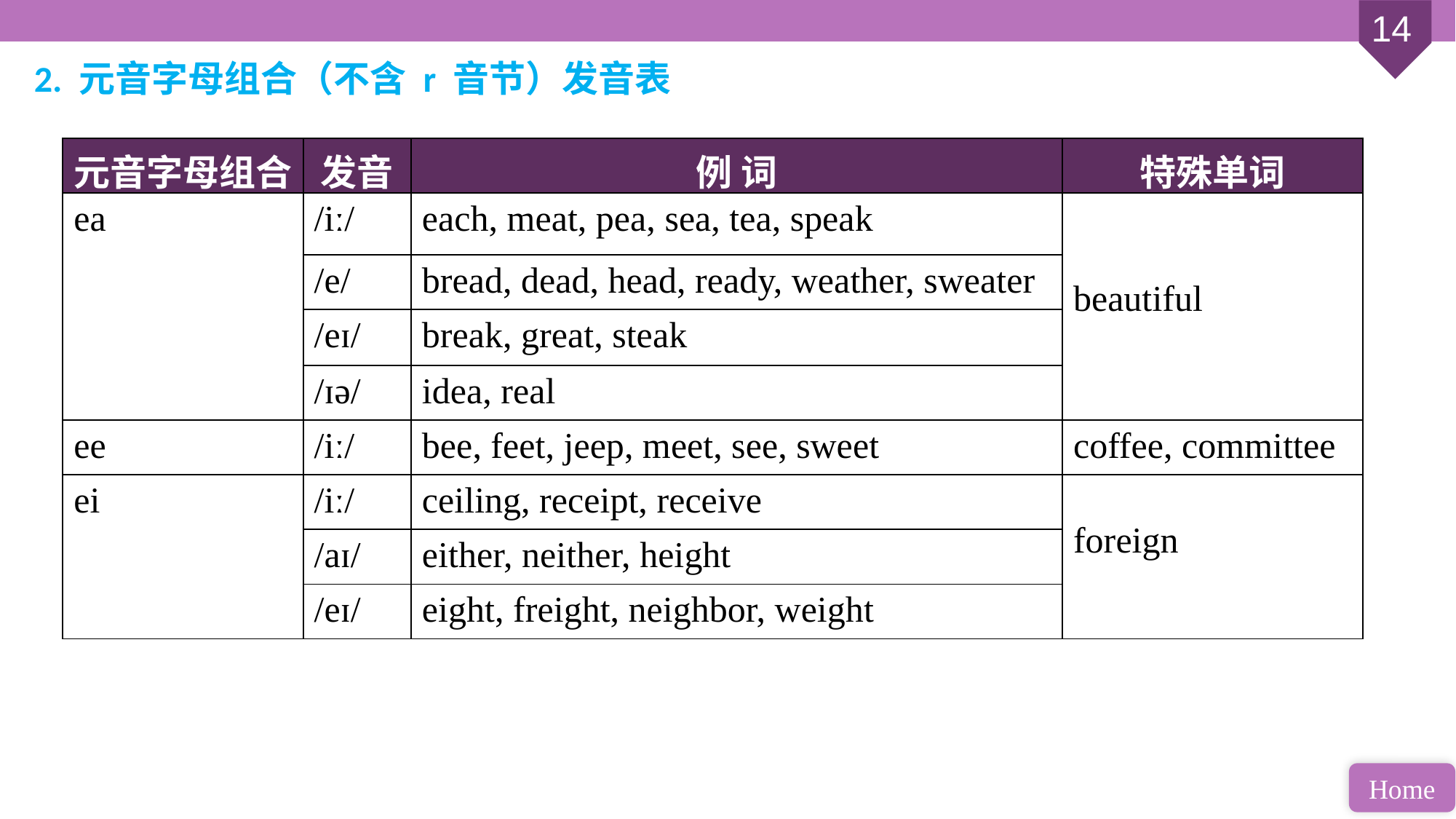

2. 元音字母组合（不含 r 音节）发音表
| 元音字母组合 | 发音 | 例 词 | 特殊单词 |
| --- | --- | --- | --- |
| ea | /iː/ | each, meat, pea, sea, tea, speak | beautiful |
|  | /e/ | bread, dead, head, ready, weather, sweater |  |
|  | /eɪ/ | break, great, steak |  |
|  | /ɪə/ | idea, real |  |
| ee | /iː/ | bee, feet, jeep, meet, see, sweet | coffee, committee |
| ei | /iː/ | ceiling, receipt, receive | foreign |
|  | /aɪ/ | either, neither, height |  |
|  | /eɪ/ | eight, freight, neighbor, weight |  |